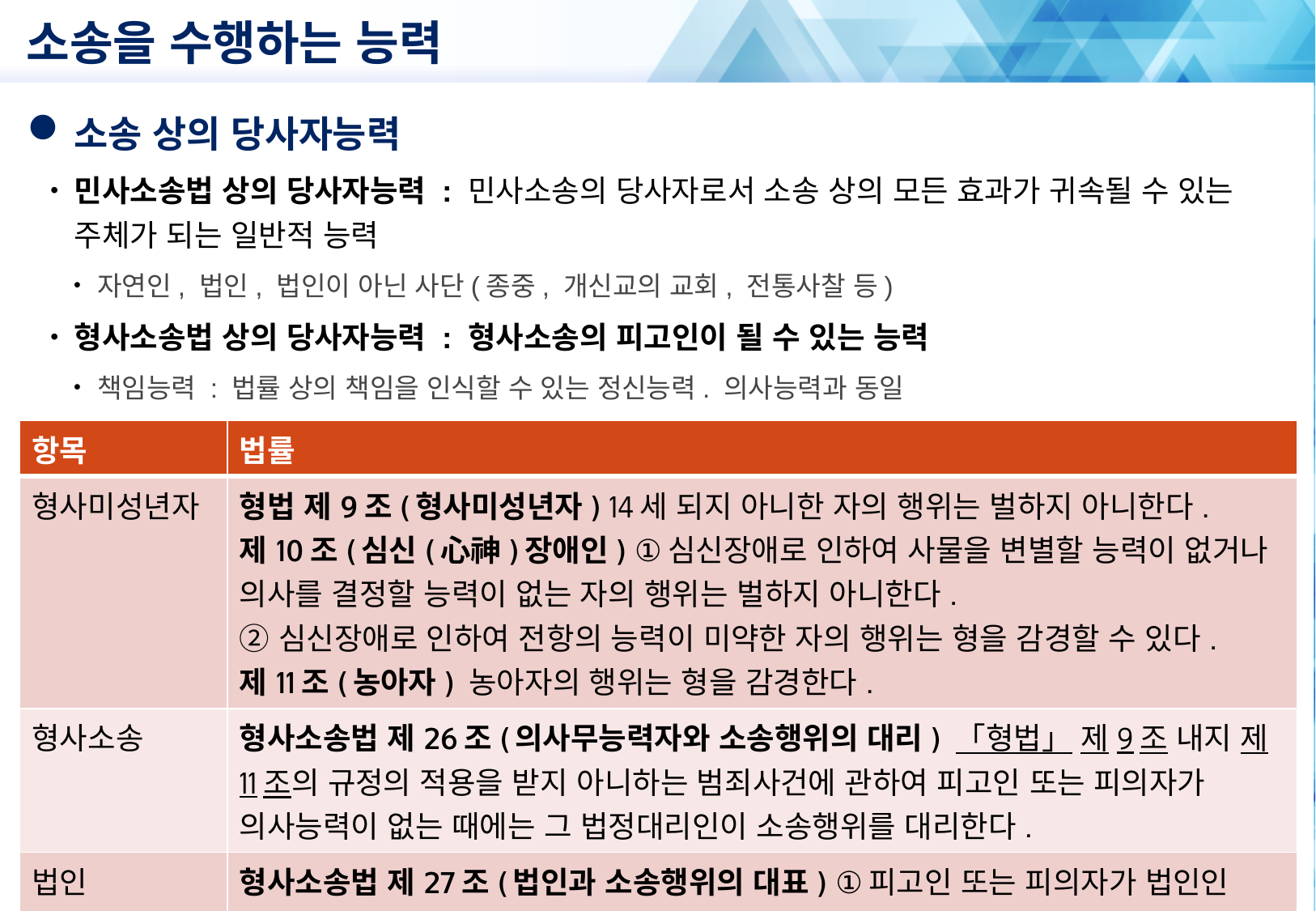

# 소송을 수행하는 능력
소송 상의 당사자능력
민사소송법 상의 당사자능력 : 민사소송의 당사자로서 소송 상의 모든 효과가 귀속될 수 있는 주체가 되는 일반적 능력
자연인, 법인, 법인이 아닌 사단(종중, 개신교의 교회, 전통사찰 등)
형사소송법 상의 당사자능력 : 형사소송의 피고인이 될 수 있는 능력
책임능력 : 법률 상의 책임을 인식할 수 있는 정신능력. 의사능력과 동일

| 항목 | 법률 |
| --- | --- |
| 형사미성년자 | 형법 제9조(형사미성년자) 14세 되지 아니한 자의 행위는 벌하지 아니한다. 제10조(심신(心神)장애인) ①심신장애로 인하여 사물을 변별할 능력이 없거나 의사를 결정할 능력이 없는 자의 행위는 벌하지 아니한다. ②심신장애로 인하여 전항의 능력이 미약한 자의 행위는 형을 감경할 수 있다. 제11조(농아자) 농아자의 행위는 형을 감경한다. |
| 형사소송 | 형사소송법 제26조(의사무능력자와 소송행위의 대리) 「형법」 제9조 내지 제11조의 규정의 적용을 받지 아니하는 범죄사건에 관하여 피고인 또는 피의자가 의사능력이 없는 때에는 그 법정대리인이 소송행위를 대리한다. |
| 법인 | 형사소송법 제27조(법인과 소송행위의 대표) ①피고인 또는 피의자가 법인인 때에는 그 대표자가 소송행위를 대표한다. |